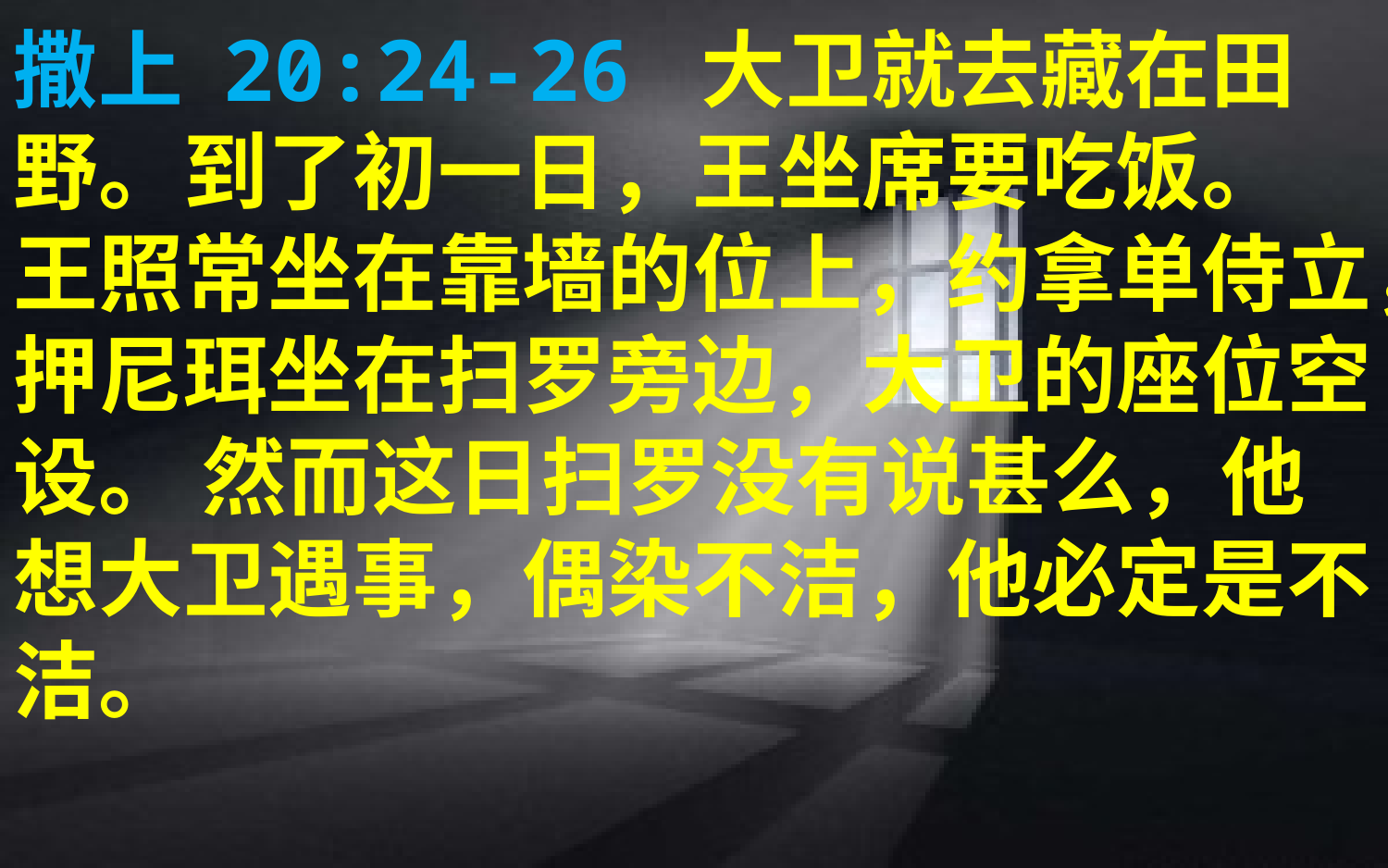

撒上 20:24-26 大卫就去藏在田野。到了初一日，王坐席要吃饭。 王照常坐在靠墙的位上，约拿单侍立，押尼珥坐在扫罗旁边，大卫的座位空设。 然而这日扫罗没有说甚么，他想大卫遇事，偶染不洁，他必定是不洁。